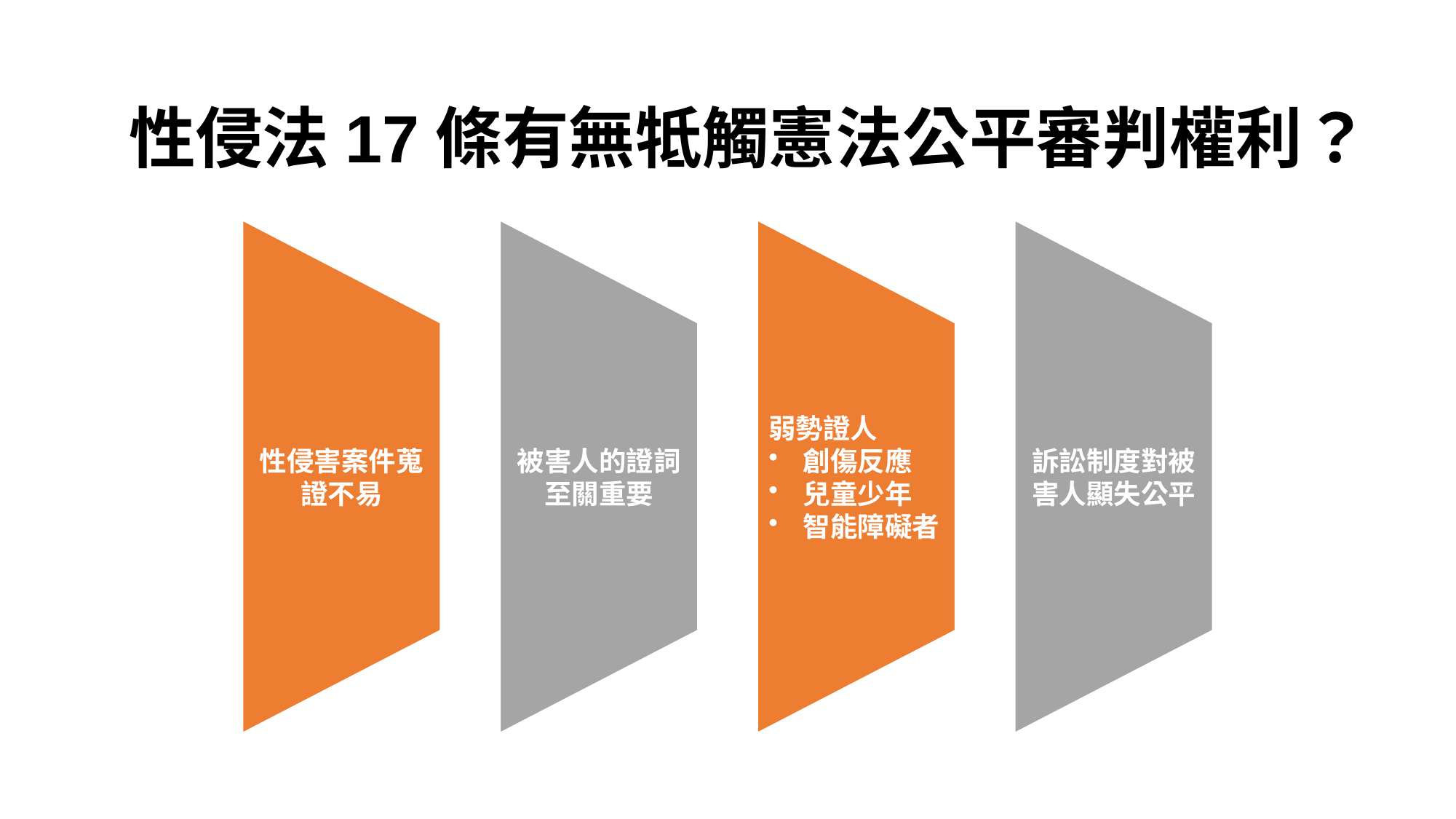

性侵法17條有無牴觸憲法公平審判權利？
性侵害案件蒐證不易
被害人的證詞至關重要
弱勢證人
兒童少年
創傷反應
智能障礙者
訴訟制度對被害人顯失公平